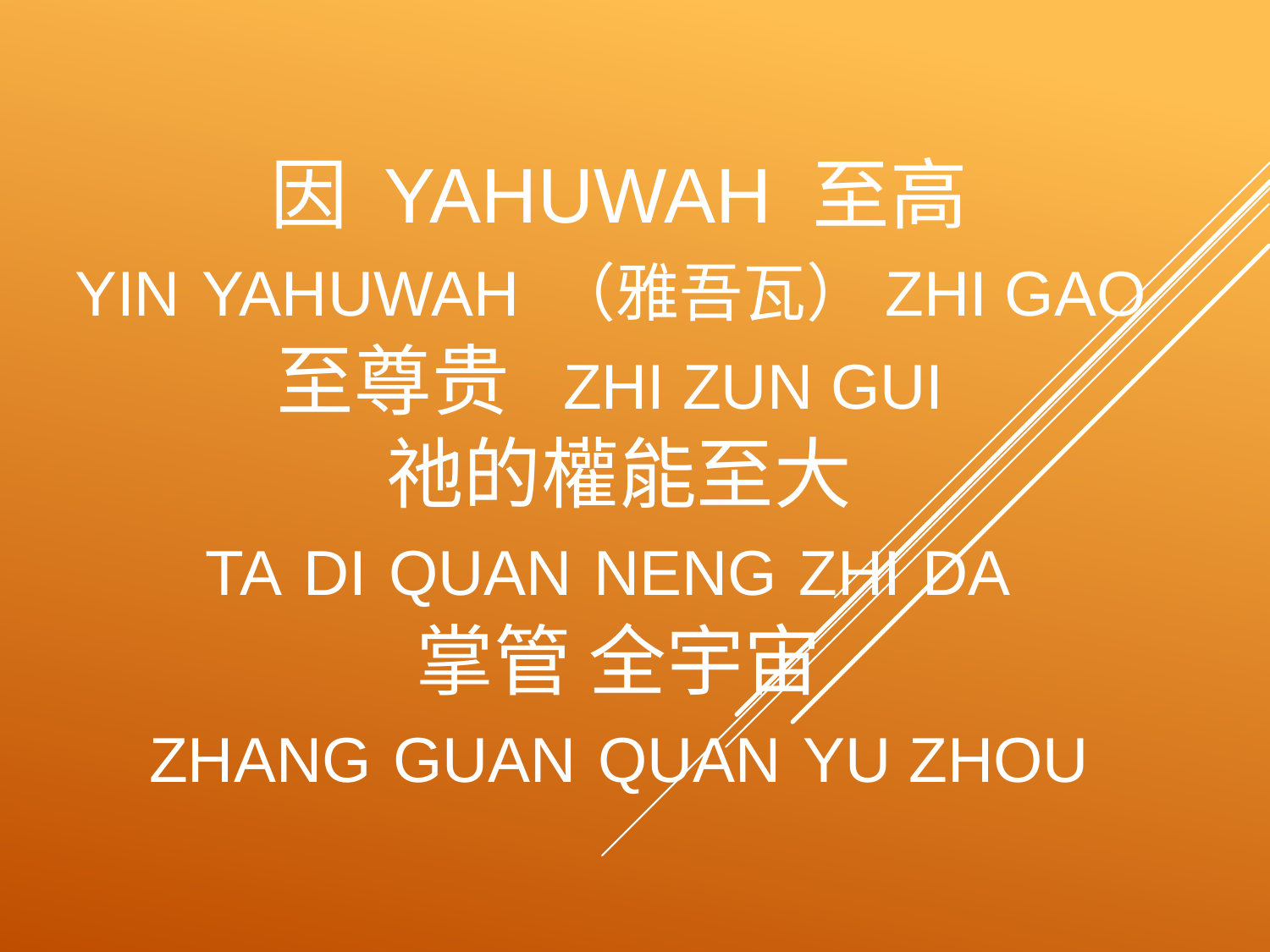

# 因 YAHUWAH 至高 Yin Yahuwah （雅吾瓦）zhi gao 至尊贵  zhi zun gui 祂的權能至大 ta di quan neng zhi da 掌管 全宇宙 zhang guan quan yu zhou